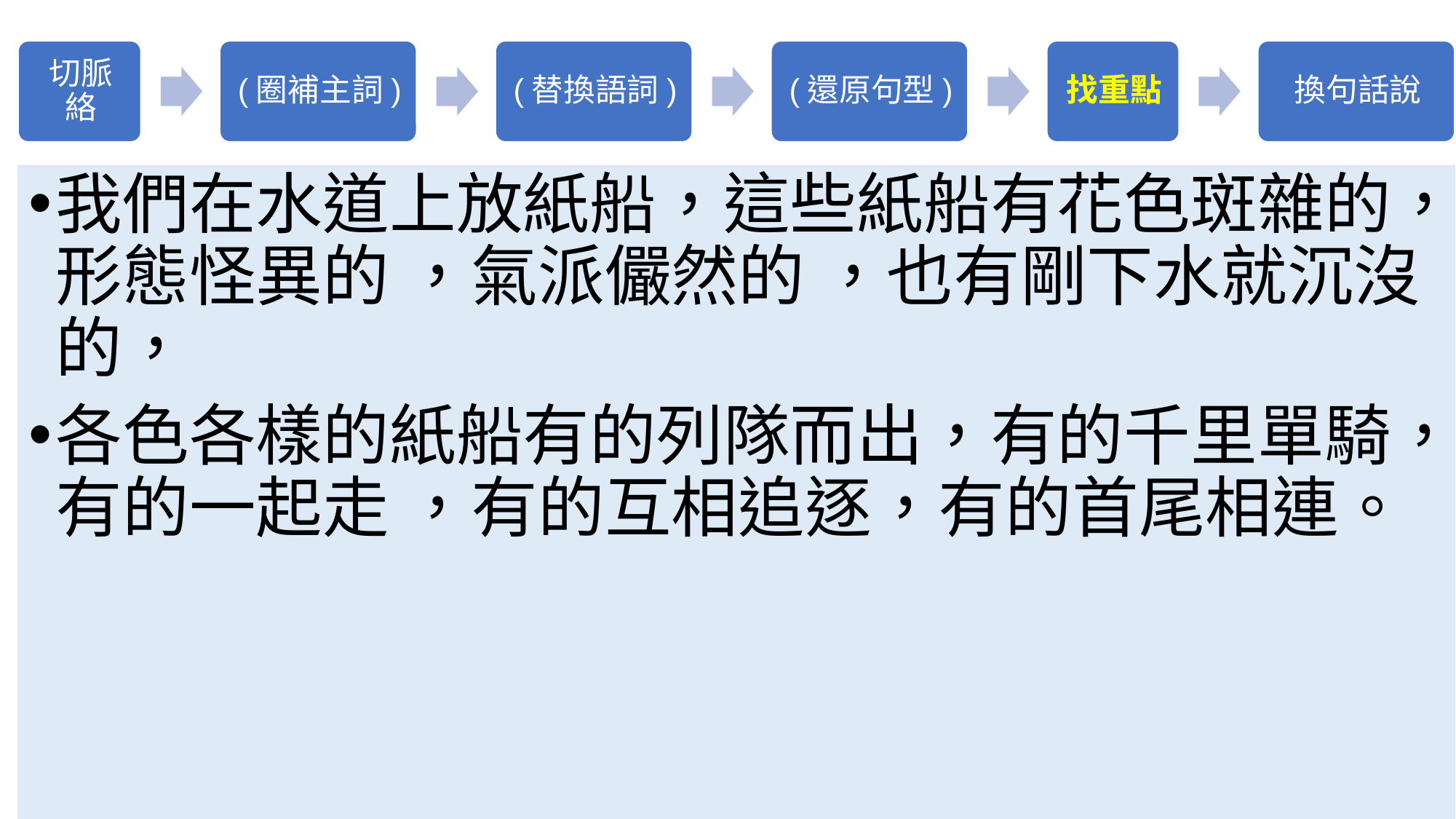

切脈絡

(圈補主詞)

(替換語詞)

(還原句型)

找重點

換句話說
我們在水道上放紙船，這些紙船有花色斑雜的，形態怪異的 ，氣派儼然的 ，也有剛下水就沉沒的，
各色各樣的紙船有的列隊而出，有的千里單騎，有的一起走 ，有的互相追逐，有的首尾相連。